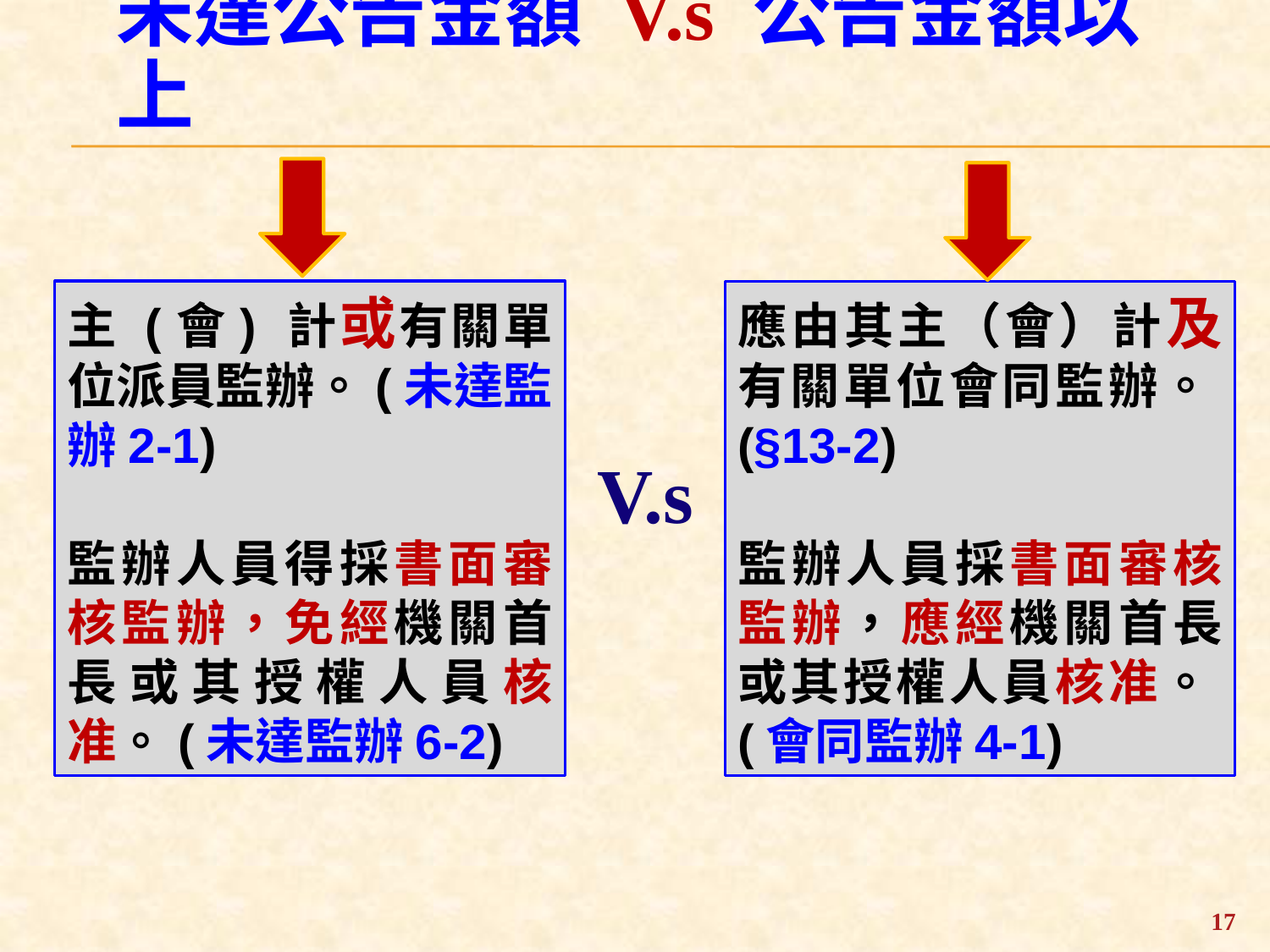

未達公告金額 V.s 公告金額以上

主 (會) 計或有關單位派員監辦。(未達監辦2-1)

監辦人員得採書面審核監辦，免經機關首長或其授權人員核准。(未達監辦6-2)
應由其主（會）計及有關單位會同監辦。(§13-2)

監辦人員採書面審核監辦，應經機關首長或其授權人員核准。(會同監辦4-1)
V.s
17